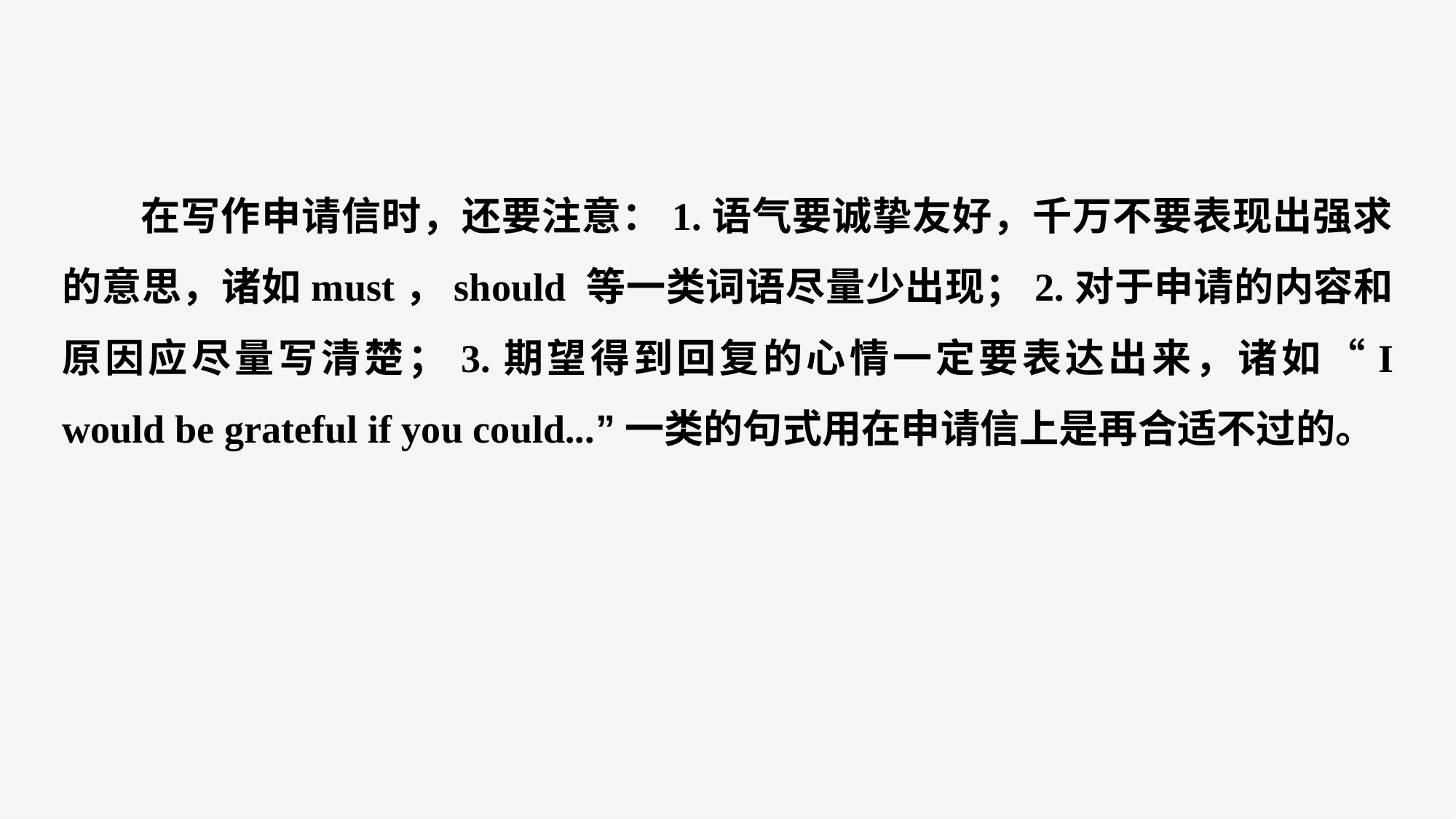

在写作申请信时，还要注意：1.语气要诚挚友好，千万不要表现出强求的意思，诸如must，should 等一类词语尽量少出现；2.对于申请的内容和原因应尽量写清楚；3.期望得到回复的心情一定要表达出来，诸如“I would be grateful if you could...”一类的句式用在申请信上是再合适不过的。